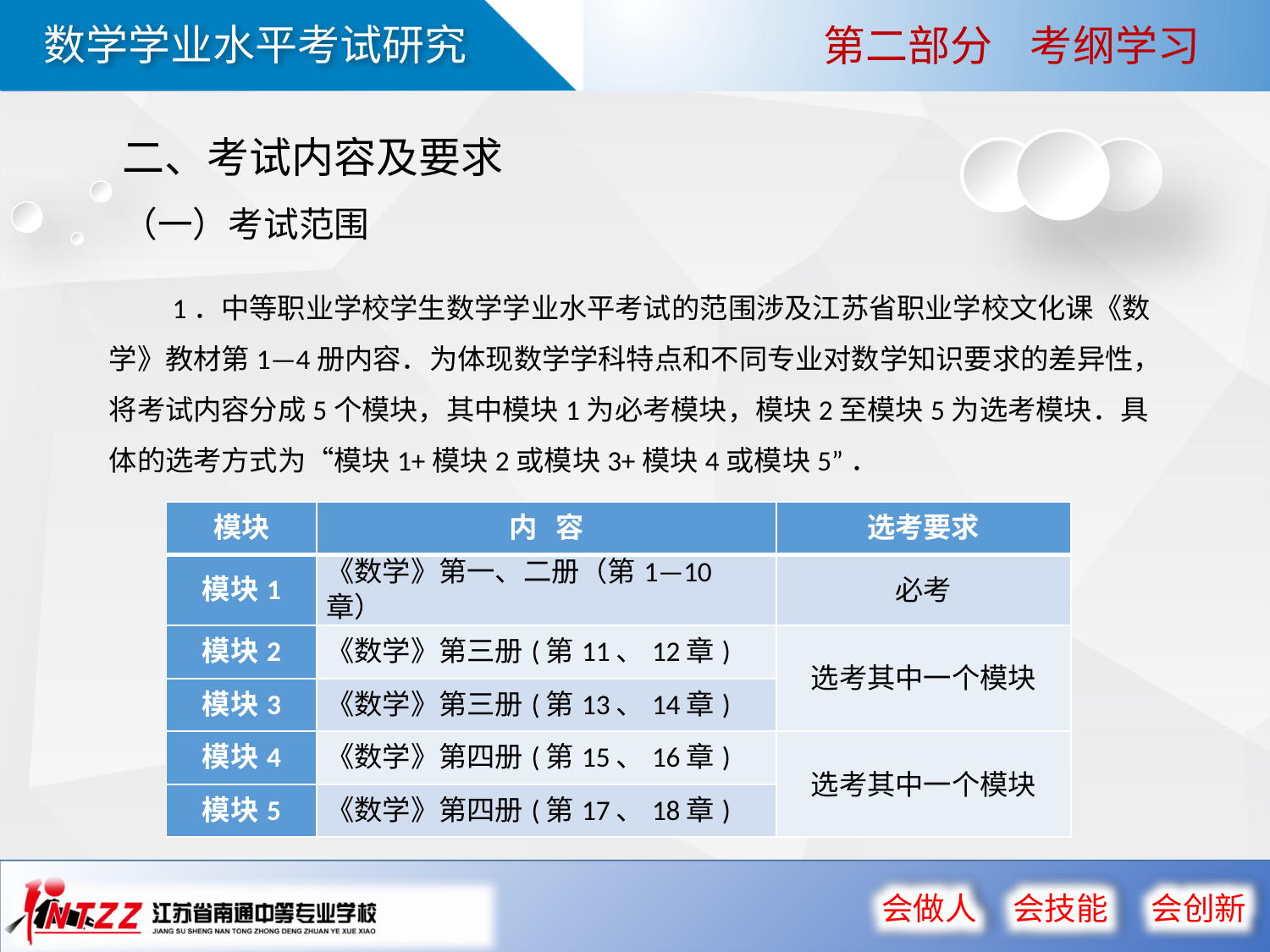

第二部分    考纲学习
二、考试内容及要求

（一）考试范围

1．中等职业学校学生数学学业水平考试的范围涉及江苏省职业学校文化课《数学》教材第1—4册内容．为体现数学学科特点和不同专业对数学知识要求的差异性，将考试内容分成5个模块，其中模块1为必考模块，模块2至模块5为选考模块．具体的选考方式为“模块1+模块2或模块3+模块4或模块5”．
| 模块 | 内 容 | 选考要求 |
| --- | --- | --- |
| 模块1 | 《数学》第一、二册（第1—10章） | 必考 |
| 模块2 | 《数学》第三册(第11、12章) | 选考其中一个模块 |
| 模块3 | 《数学》第三册(第13、14章) |  |
| 模块4 | 《数学》第四册(第15、16章) | 选考其中一个模块 |
| 模块5 | 《数学》第四册(第17、18章) |  |